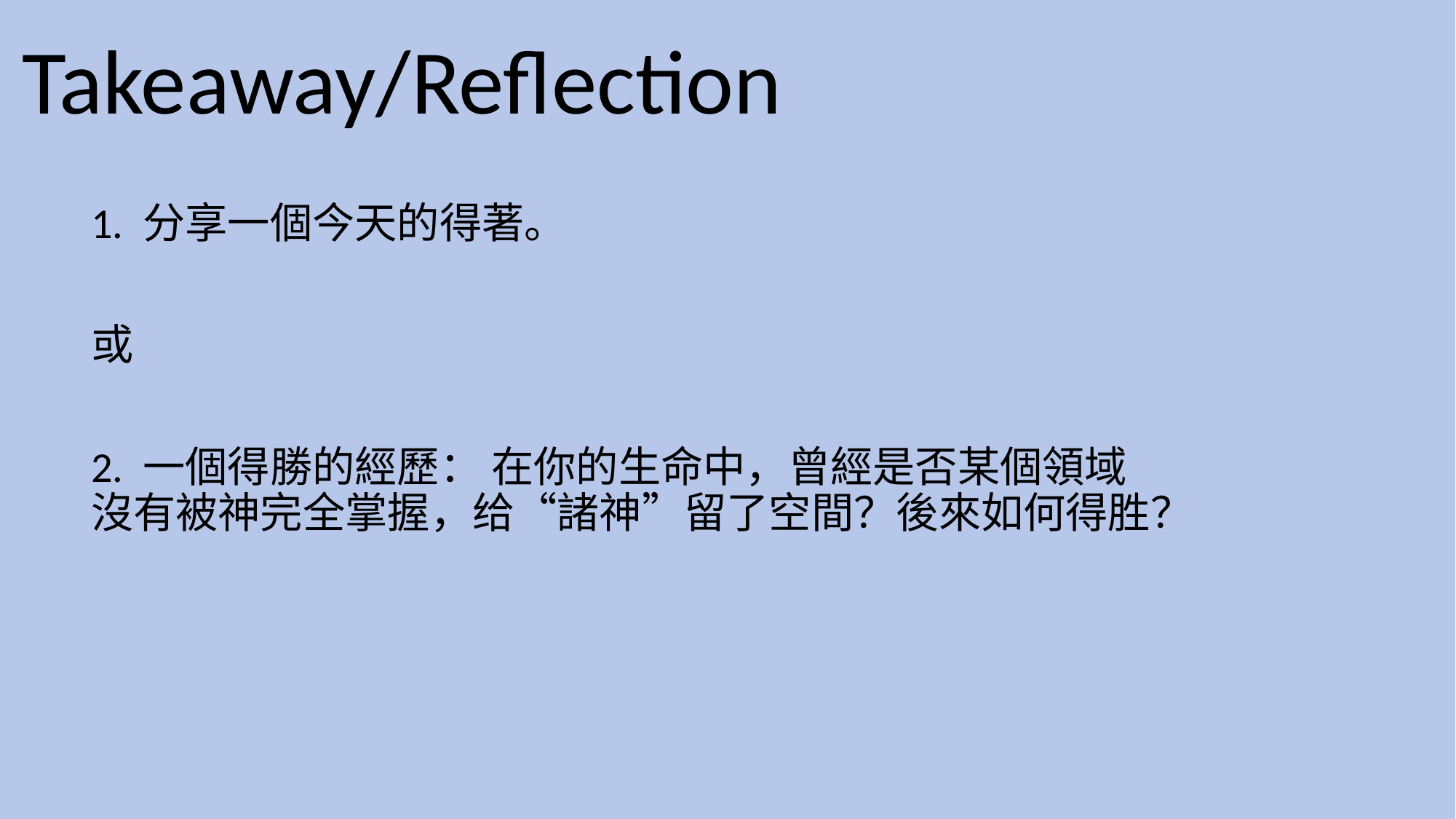

# Takeaway/Reflection
1. 分享一個今天的得著。

或

2. 一個得勝的經歷： 在你的生命中，曾經是否某個領域沒有被神完全掌握，给“諸神”留了空間？後來如何得胜？